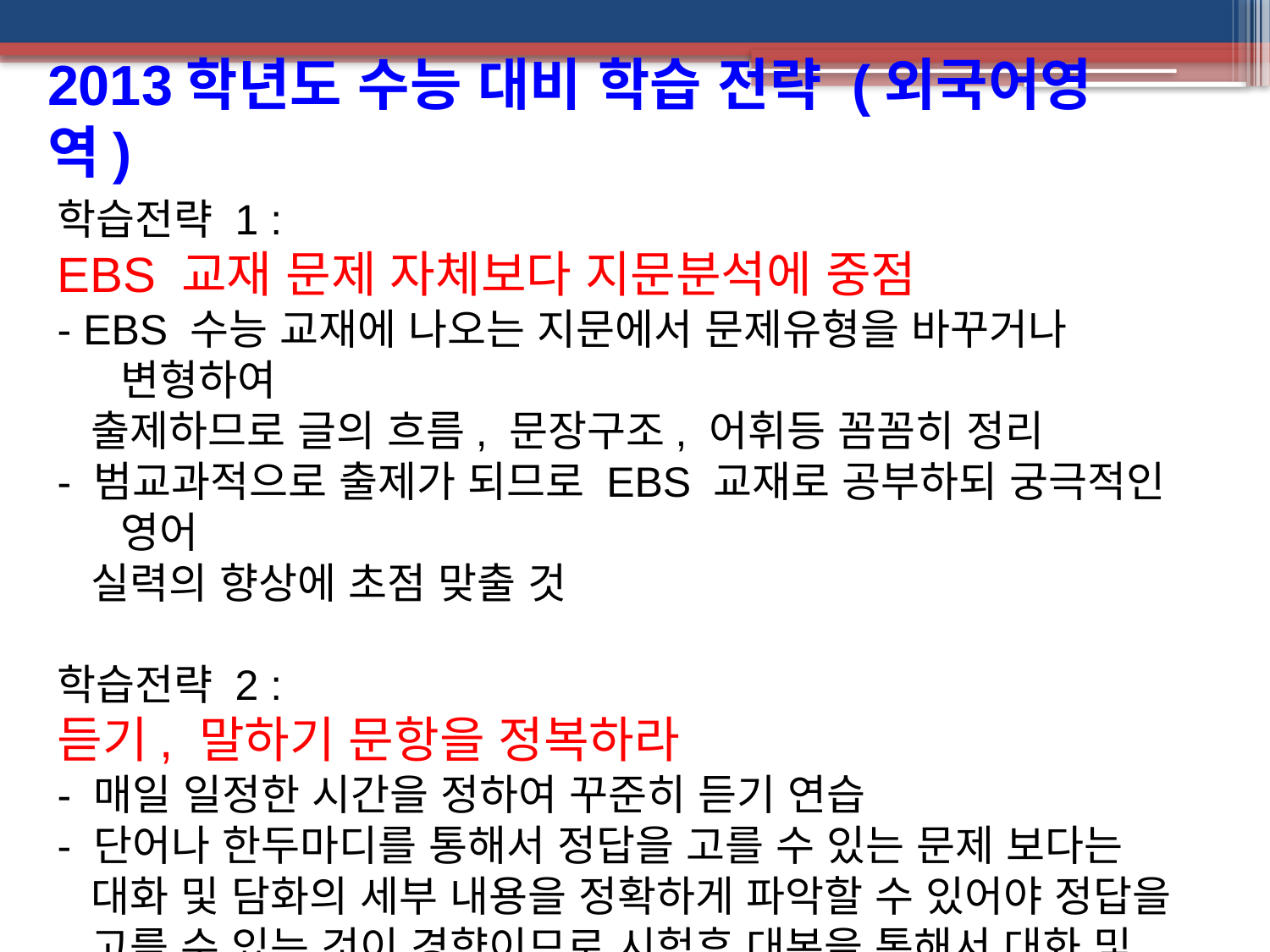

2013학년도 수능 대비 학습 전략 (외국어영역)
학습전략 1 :
EBS 교재 문제 자체보다 지문분석에 중점
- EBS 수능 교재에 나오는 지문에서 문제유형을 바꾸거나 변형하여
  출제하므로 글의 흐름, 문장구조, 어휘등 꼼꼼히 정리
- 범교과적으로 출제가 되므로 EBS 교재로 공부하되 궁극적인 영어
  실력의 향상에 초점 맞출 것

학습전략 2 :
듣기, 말하기 문항을 정복하라
- 매일 일정한 시간을 정하여 꾸준히 듣기 연습
- 단어나 한두마디를 통해서 정답을 고를 수 있는 문제 보다는
  대화 및 담화의 세부 내용을 정확하게 파악할 수 있어야 정답을
  고를 수 있는 것이 경향이므로 시험후 대본을 통해서 대화 및
  담화의 내용을 정확히 파악하고 자주 쓰이는 표현은 반드시 암기